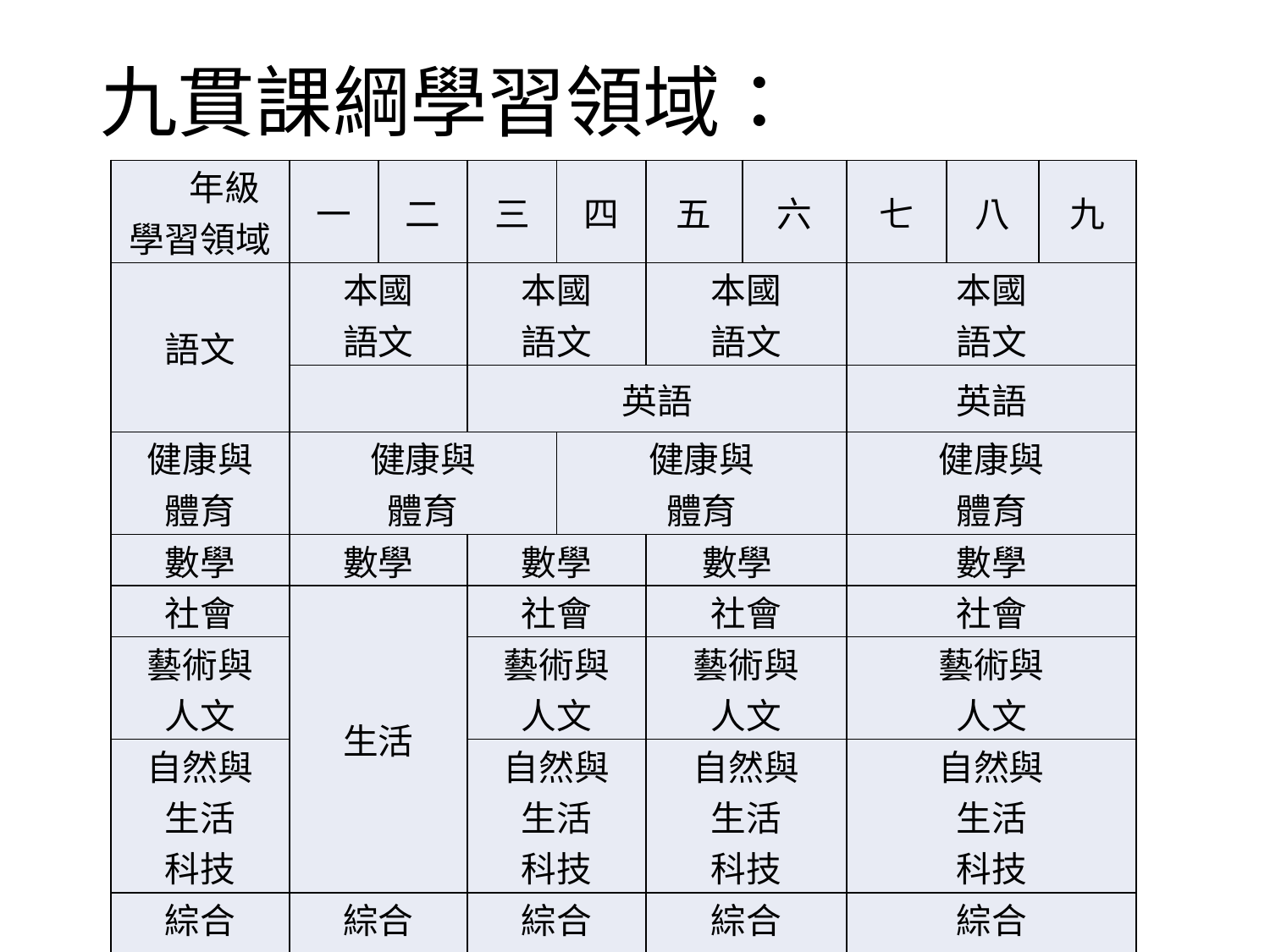

# 九貫課綱學習領域：
| 年級 學習領域 | 一 | 二 | 三 | 四 | 五 | 六 | 七 | 八 | 九 |
| --- | --- | --- | --- | --- | --- | --- | --- | --- | --- |
| 語文 | 本國 語文 |  | 本國 語文 |  | 本國 語文 |  | 本國 語文 |  |  |
|  |  |  | 英語 |  |  |  | 英語 |  |  |
| 健康與 體育 | 健康與 體育 |  |  | 健康與 體育 |  |  | 健康與 體育 |  |  |
| 數學 | 數學 |  | 數學 |  | 數學 |  | 數學 |  |  |
| 社會 | 生活 |  | 社會 |  | 社會 |  | 社會 |  |  |
| 藝術與 人文 |  |  | 藝術與 人文 |  | 藝術與 人文 |  | 藝術與 人文 |  |  |
| 自然與 生活 科技 |  |  | 自然與 生活 科技 |  | 自然與 生活 科技 |  | 自然與 生活 科技 |  |  |
| 綜合 活動 | 綜合 活動 |  | 綜合 活動 |  | 綜合 活動 |  | 綜合 活動 |  |  |